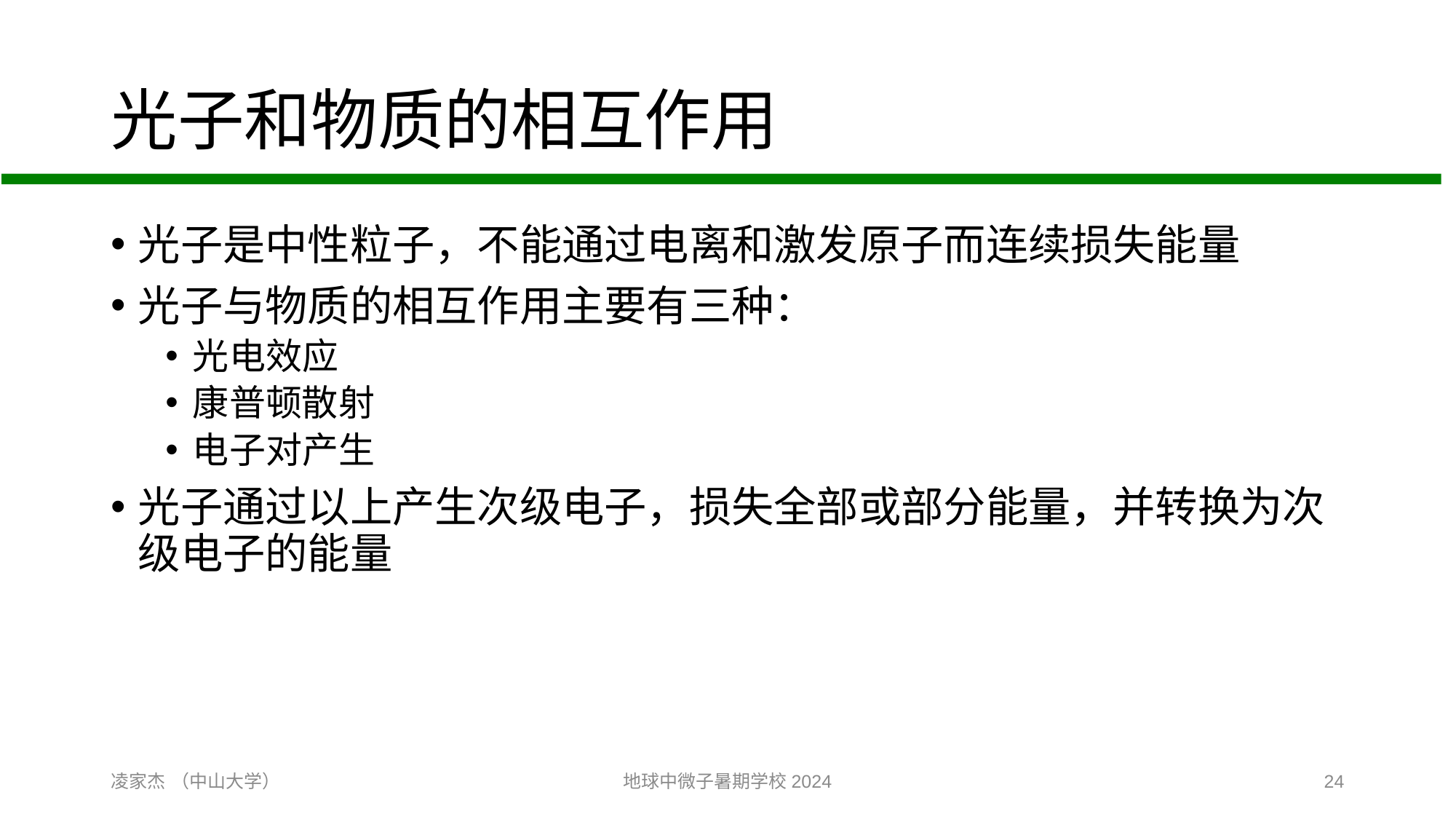

# 光子和物质的相互作用

光子是中性粒子，不能通过电离和激发原子而连续损失能量
光子与物质的相互作用主要有三种：
光电效应
康普顿散射
电子对产生
光子通过以上产生次级电子，损失全部或部分能量，并转换为次级电子的能量

凌家杰 （中山大学）
地球中微子暑期学校2024
24